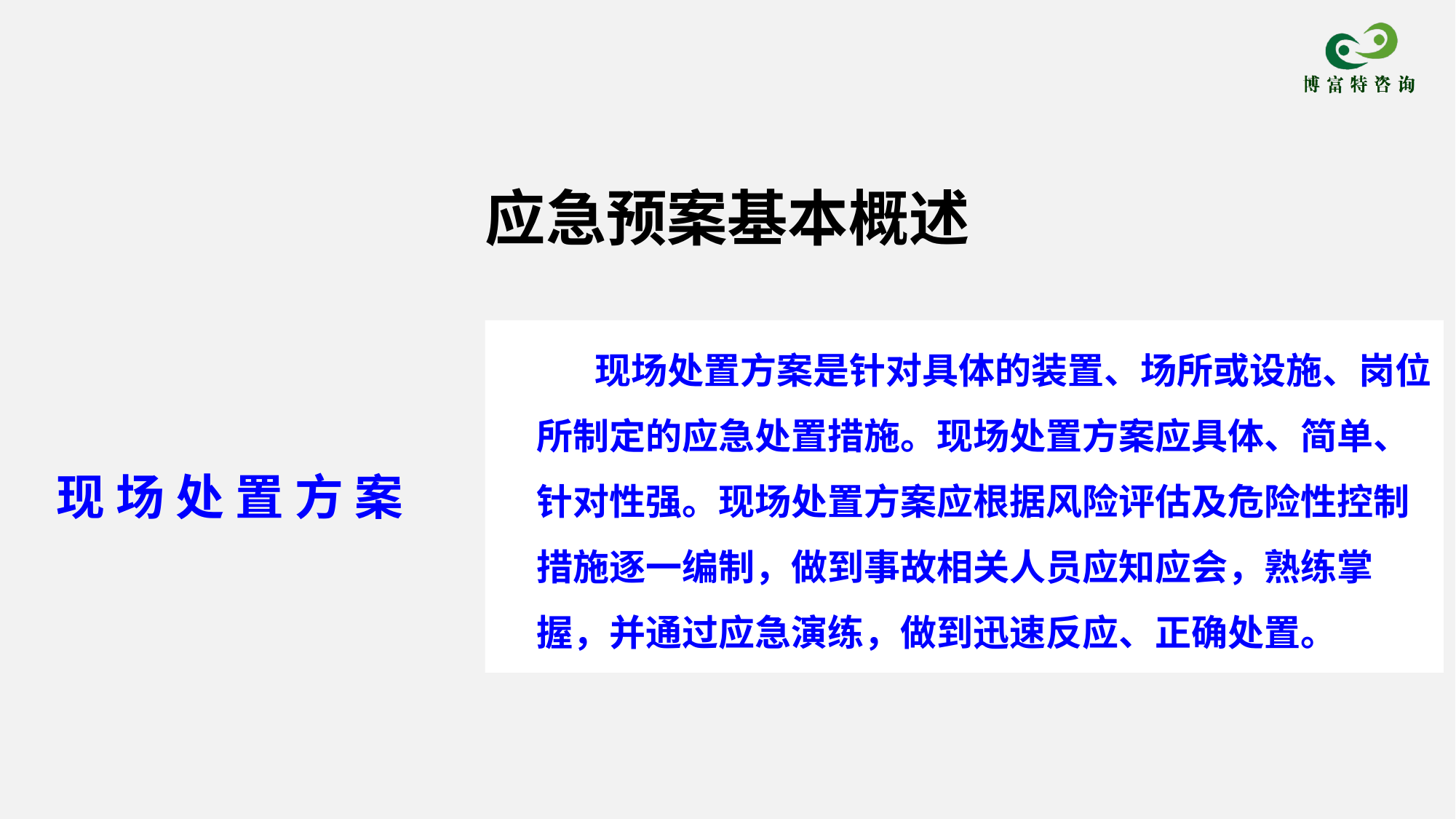

应急预案基本概述
# 现场处置方案是针对具体的装置、场所或设施、岗位所制定的应急处置措施。现场处置方案应具体、简单、针对性强。现场处置方案应根据风险评估及危险性控制措施逐一编制，做到事故相关人员应知应会，熟练掌握，并通过应急演练，做到迅速反应、正确处置。
现 场 处 置 方 案